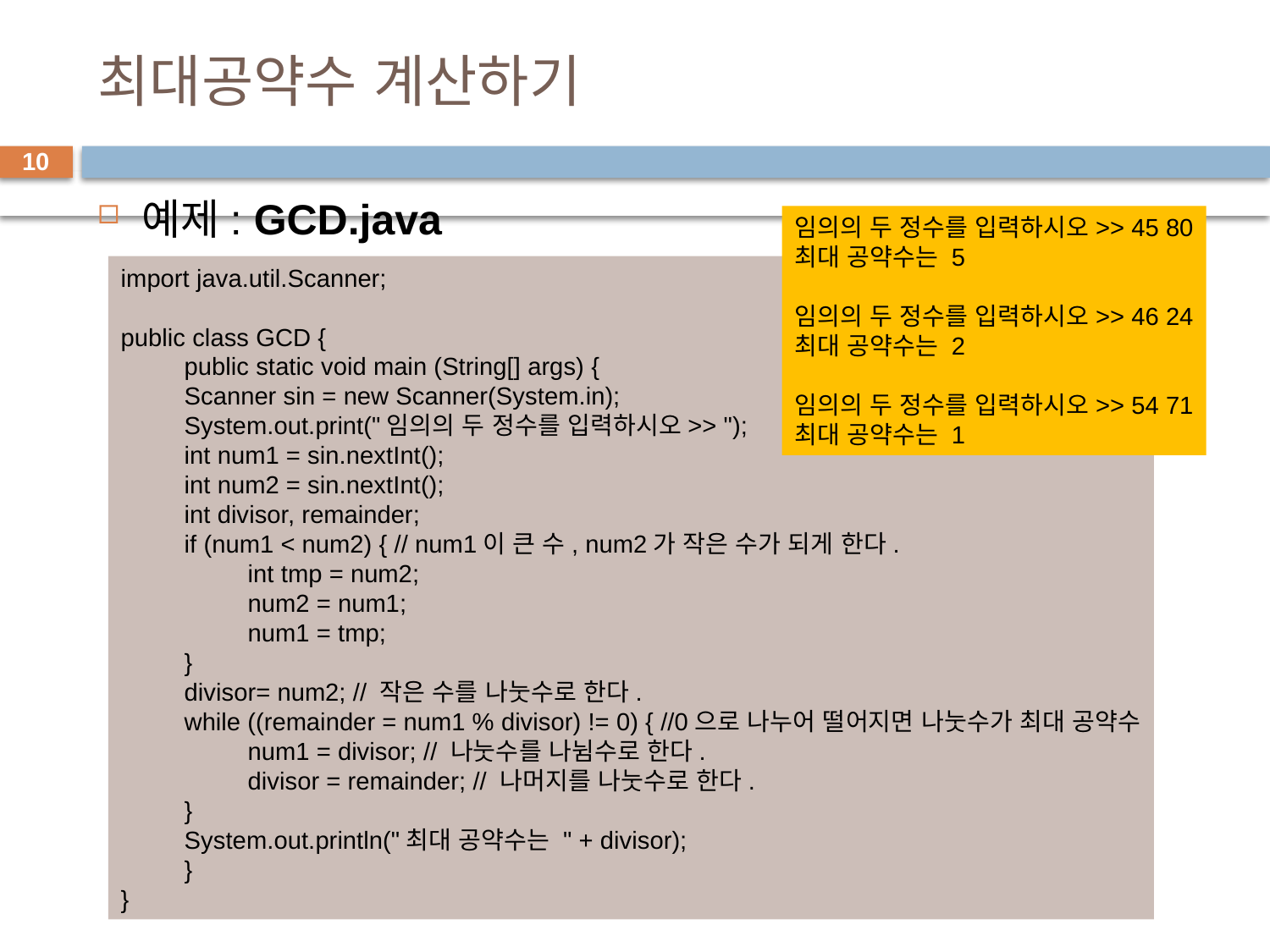

# 최대공약수 계산하기
10
예제: GCD.java
임의의 두 정수를 입력하시오>> 45 80
최대 공약수는 5

임의의 두 정수를 입력하시오>> 46 24
최대 공약수는 2

임의의 두 정수를 입력하시오>> 54 71
최대 공약수는 1
import java.util.Scanner;

public class GCD {
public static void main (String[] args) {
Scanner sin = new Scanner(System.in);
System.out.print("임의의 두 정수를 입력하시오>> ");
int num1 = sin.nextInt();
int num2 = sin.nextInt();
int divisor, remainder;
if (num1 < num2) { // num1이 큰 수, num2가 작은 수가 되게 한다.
int tmp = num2;
num2 = num1;
num1 = tmp;
}
divisor= num2; // 작은 수를 나눗수로 한다.
while ((remainder = num1 % divisor) != 0) { //0으로 나누어 떨어지면 나눗수가 최대 공약수
num1 = divisor; // 나눗수를 나뉨수로 한다.
divisor = remainder; // 나머지를 나눗수로 한다.
}
System.out.println("최대 공약수는 " + divisor);
}
}